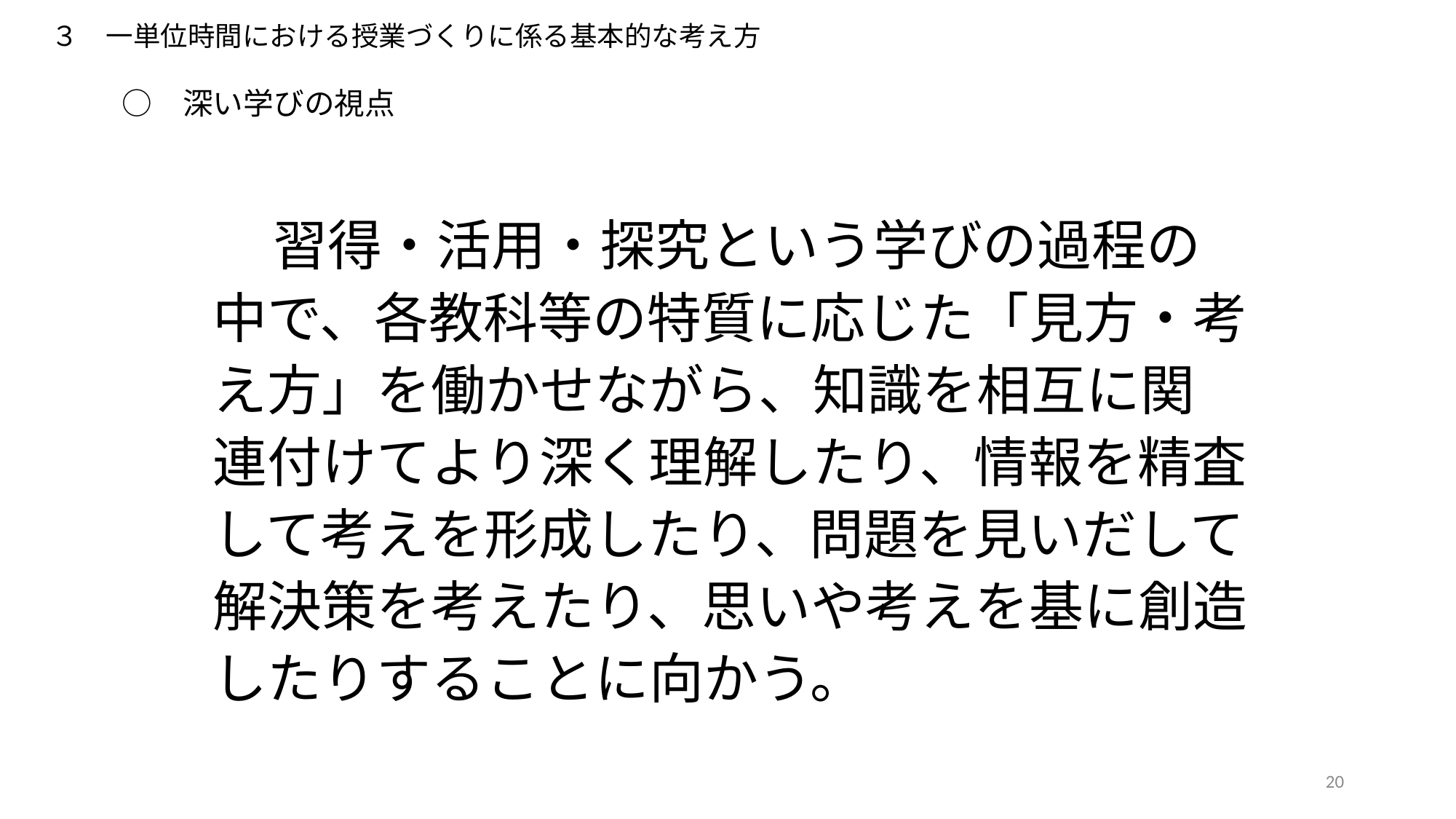

３　一単位時間における授業づくりに係る基本的な考え方

　○　深い学びの視点
　習得・活用・探究という学びの過程の中で、各教科等の特質に応じた「見方・考え方」を働かせながら、知識を相互に関連付けてより深く理解したり、情報を精査して考えを形成したり、問題を見いだして解決策を考えたり、思いや考えを基に創造したりすることに向かう。
20